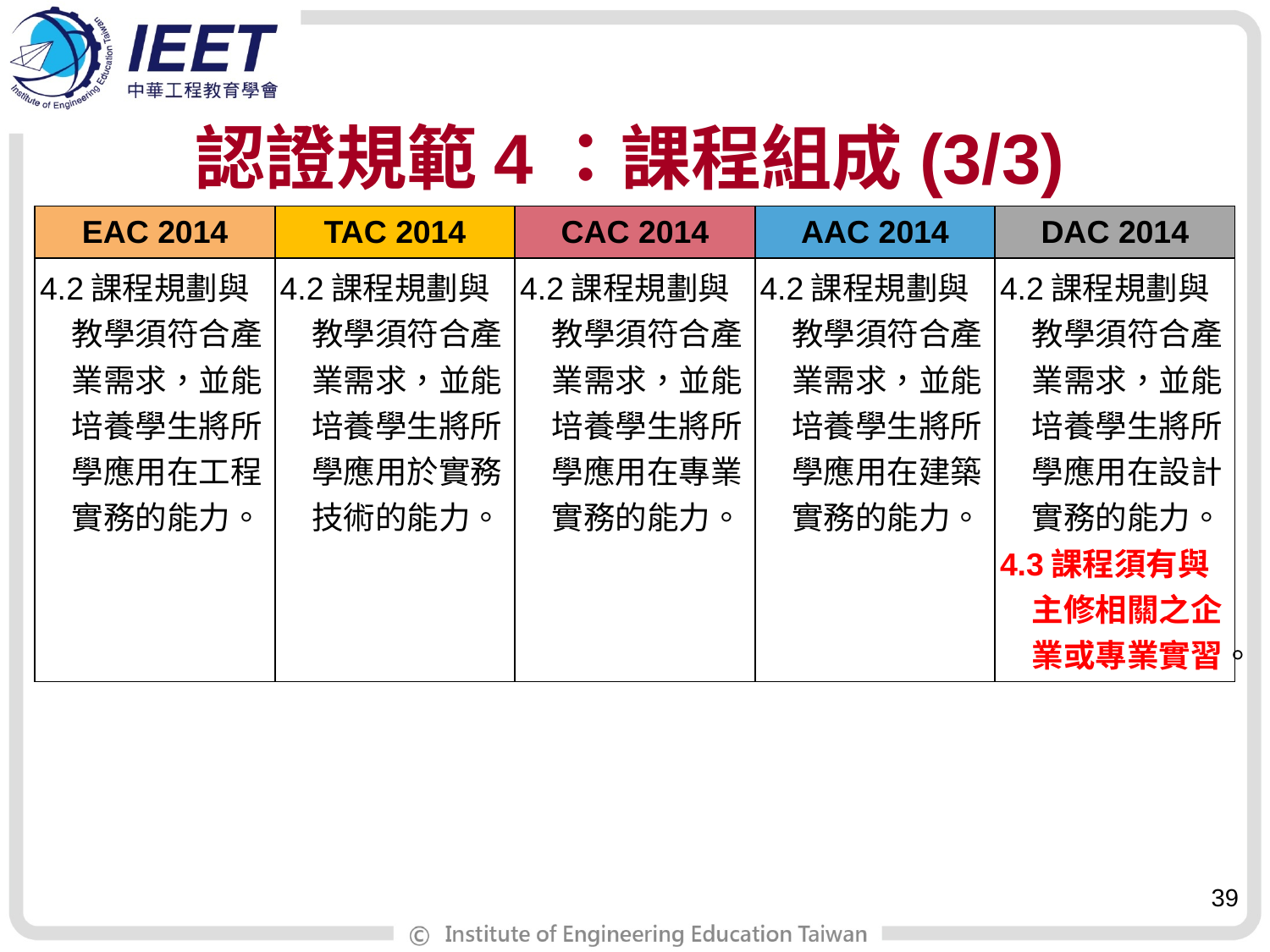

認證規範4：課程組成(3/3)
| EAC 2014 | TAC 2014 | CAC 2014 | AAC 2014 | DAC 2014 |
| --- | --- | --- | --- | --- |
| 4.2課程規劃與教學須符合產業需求，並能培養學生將所學應用在工程實務的能力。 | 4.2課程規劃與教學須符合產業需求，並能培養學生將所學應用於實務技術的能力。 | 4.2課程規劃與教學須符合產業需求，並能培養學生將所學應用在專業實務的能力。 | 4.2課程規劃與教學須符合產業需求，並能培養學生將所學應用在建築實務的能力。 | 4.2課程規劃與教學須符合產業需求，並能培養學生將所學應用在設計實務的能力。 4.3課程須有與主修相關之企業或專業實習。 |
39